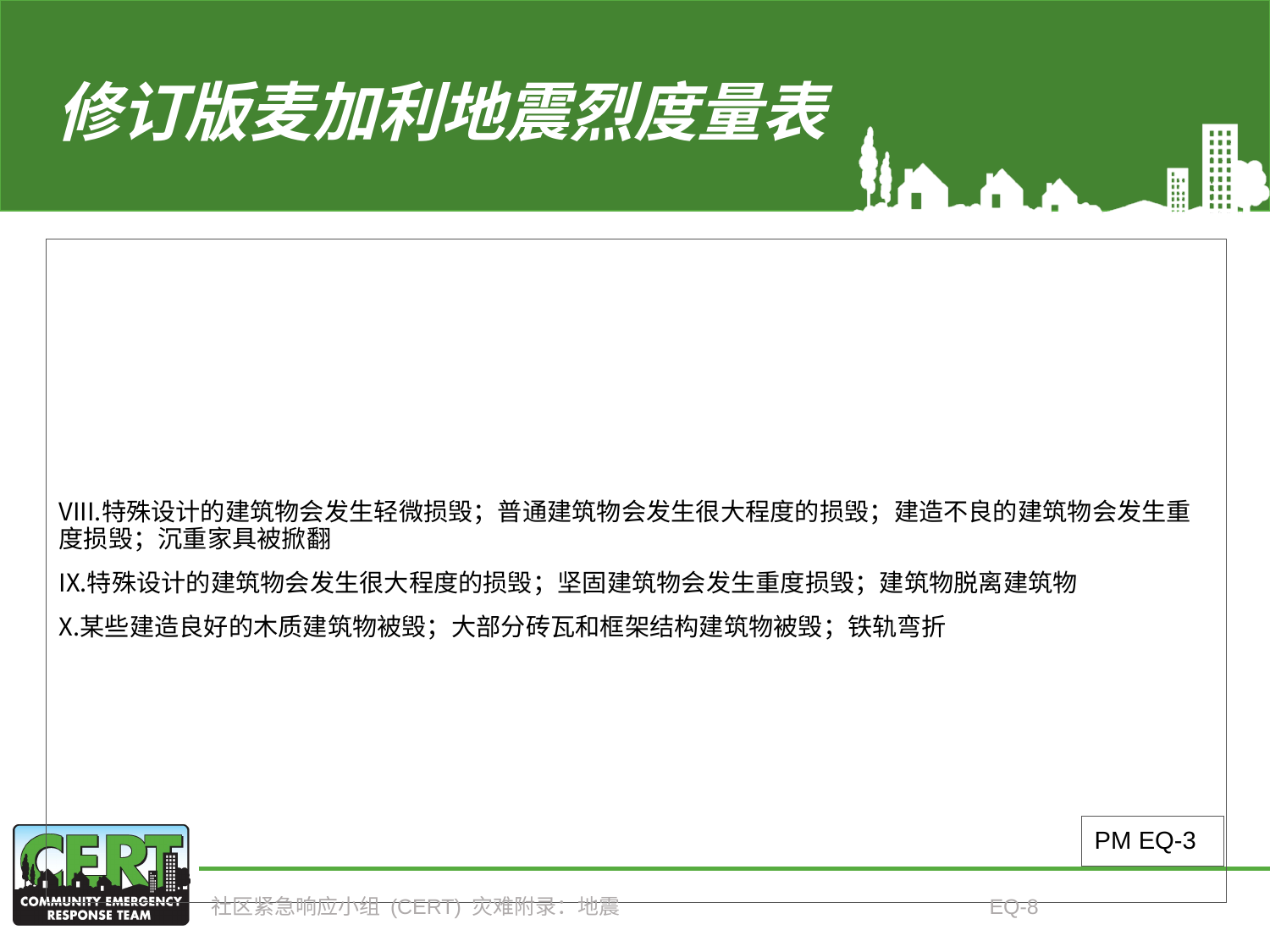

# 修订版麦加利地震烈度量表
特殊设计的建筑物会发生轻微损毁；普通建筑物会发生很大程度的损毁；建造不良的建筑物会发生重度损毁；沉重家具被掀翻
特殊设计的建筑物会发生很大程度的损毁；坚固建筑物会发生重度损毁；建筑物脱离建筑物
某些建造良好的木质建筑物被毁；大部分砖瓦和框架结构建筑物被毁；铁轨弯折
PM EQ-3
社区紧急响应小组 (CERT) 灾难附录：地震
EQ-8